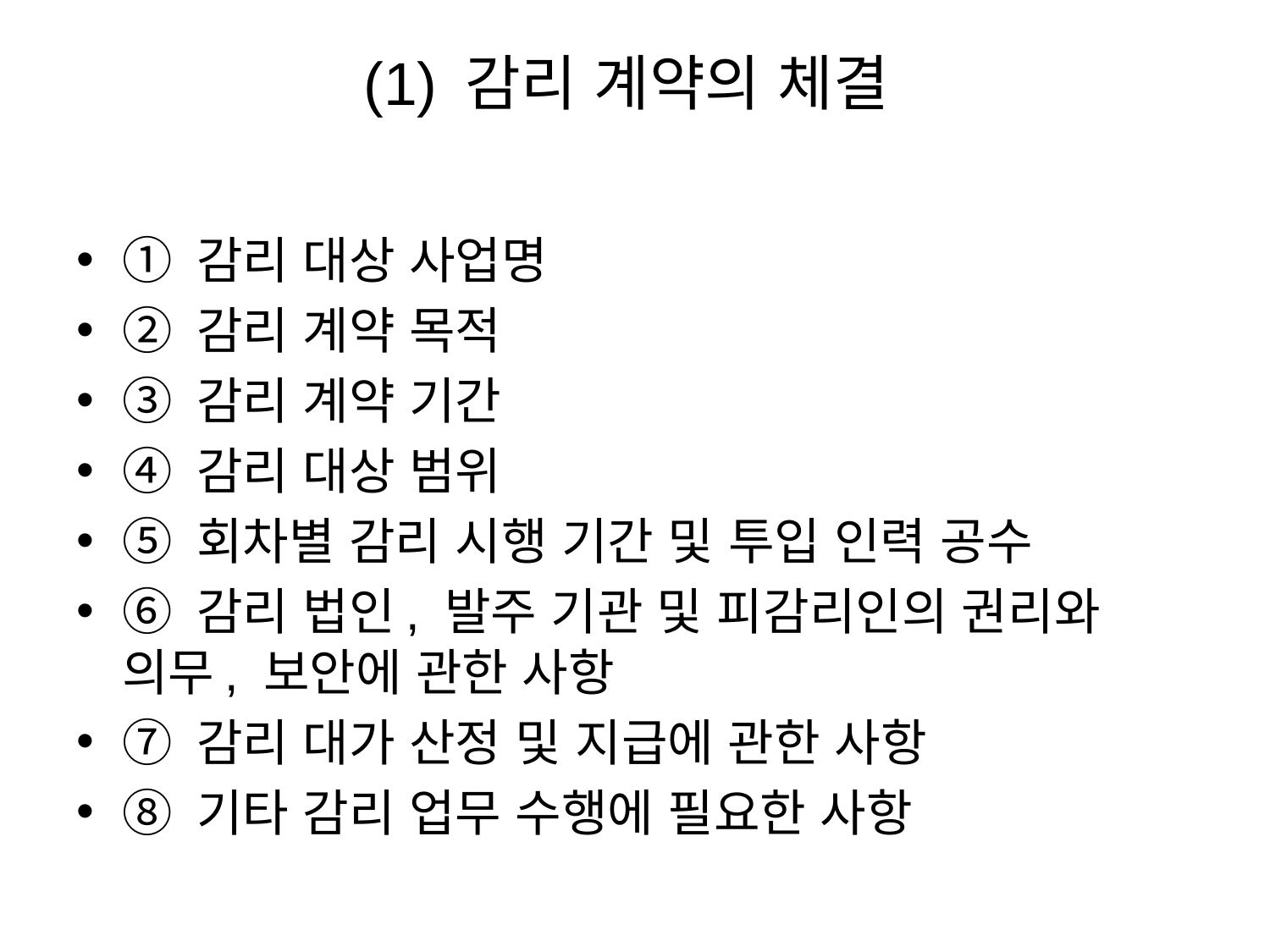

# (1) 감리 계약의 체결
① 감리 대상 사업명
② 감리 계약 목적
③ 감리 계약 기간
④ 감리 대상 범위
⑤ 회차별 감리 시행 기간 및 투입 인력 공수
⑥ 감리 법인, 발주 기관 및 피감리인의 권리와 의무, 보안에 관한 사항
⑦ 감리 대가 산정 및 지급에 관한 사항
⑧ 기타 감리 업무 수행에 필요한 사항